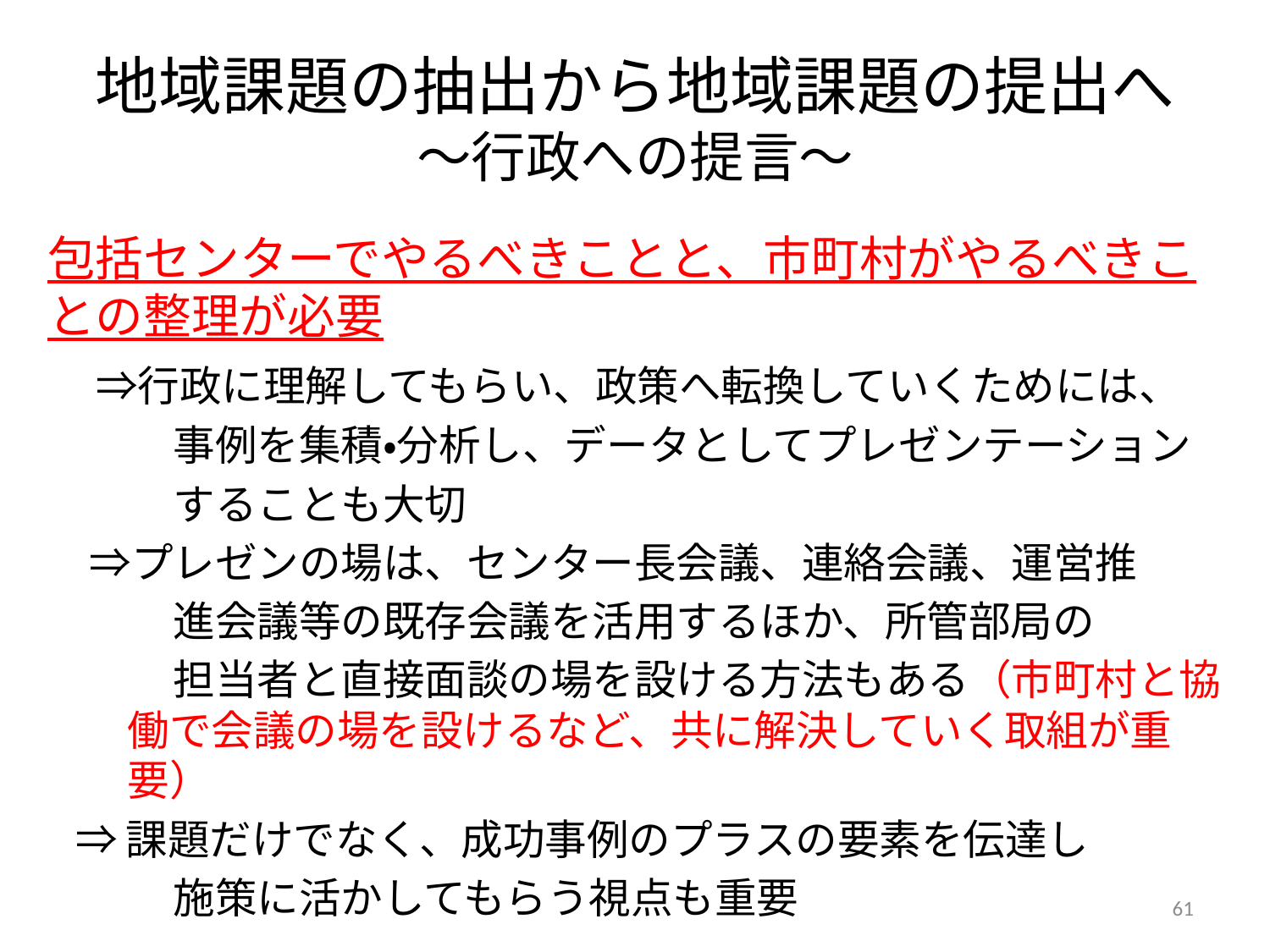

# 地域課題の抽出から地域課題の提出へ ～行政への提言～
包括センターでやるべきことと、市町村がやるべきことの整理が必要
　⇒行政に理解してもらい、政策へ転換していくためには、
　　　事例を集積・分析し、データとしてプレゼンテーション
　　　することも大切
　⇒プレゼンの場は、センター長会議、連絡会議、運営推
　　　進会議等の既存会議を活用するほか、所管部局の
　　　担当者と直接面談の場を設ける方法もある（市町村と協働で会議の場を設けるなど、共に解決していく取組が重要）
   ⇒課題だけでなく、成功事例のプラスの要素を伝達し
　　　施策に活かしてもらう視点も重要
61